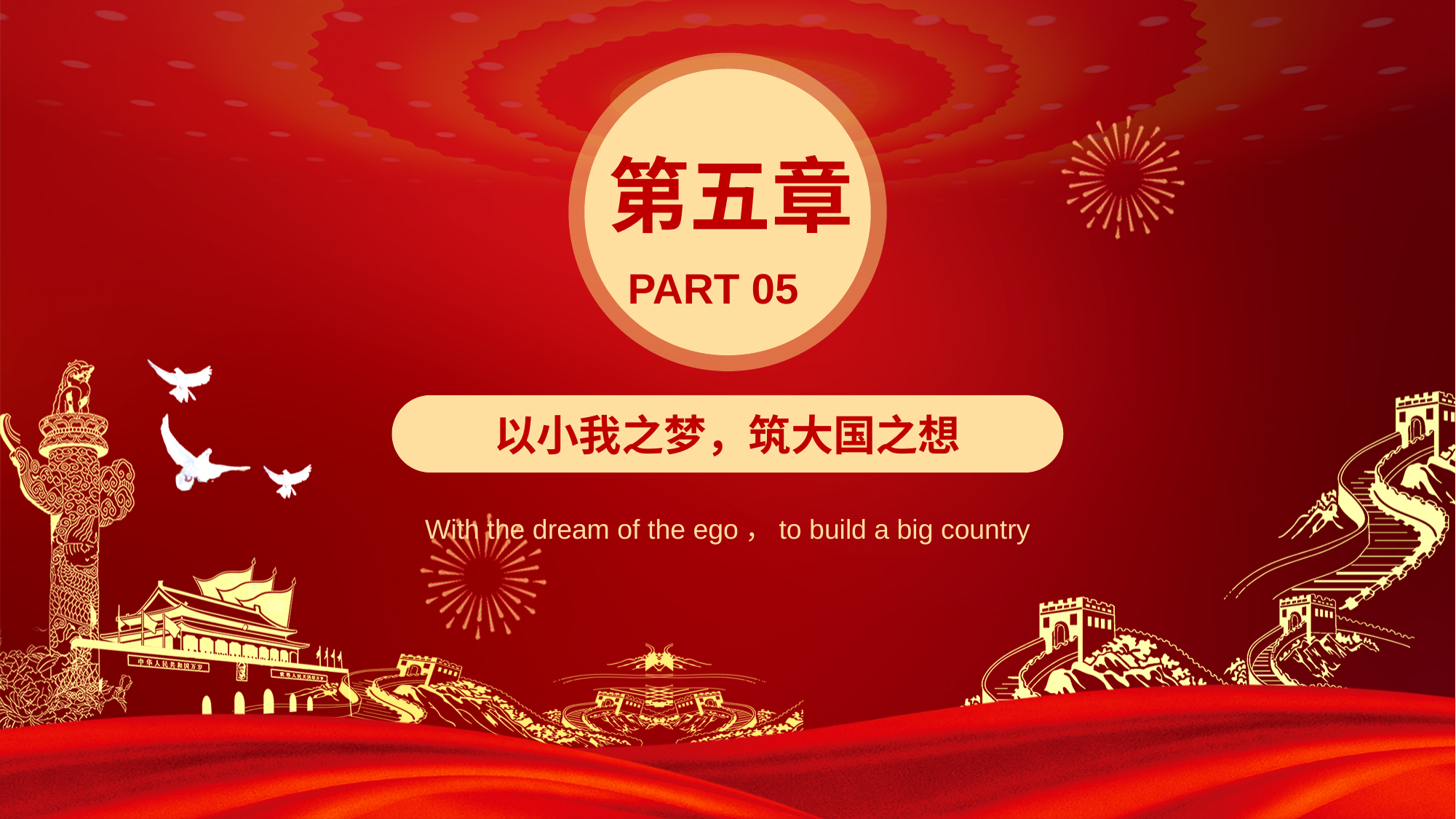

第五章
PART 05

以小我之梦，筑大国之想
With the dream of the ego，to build a big country